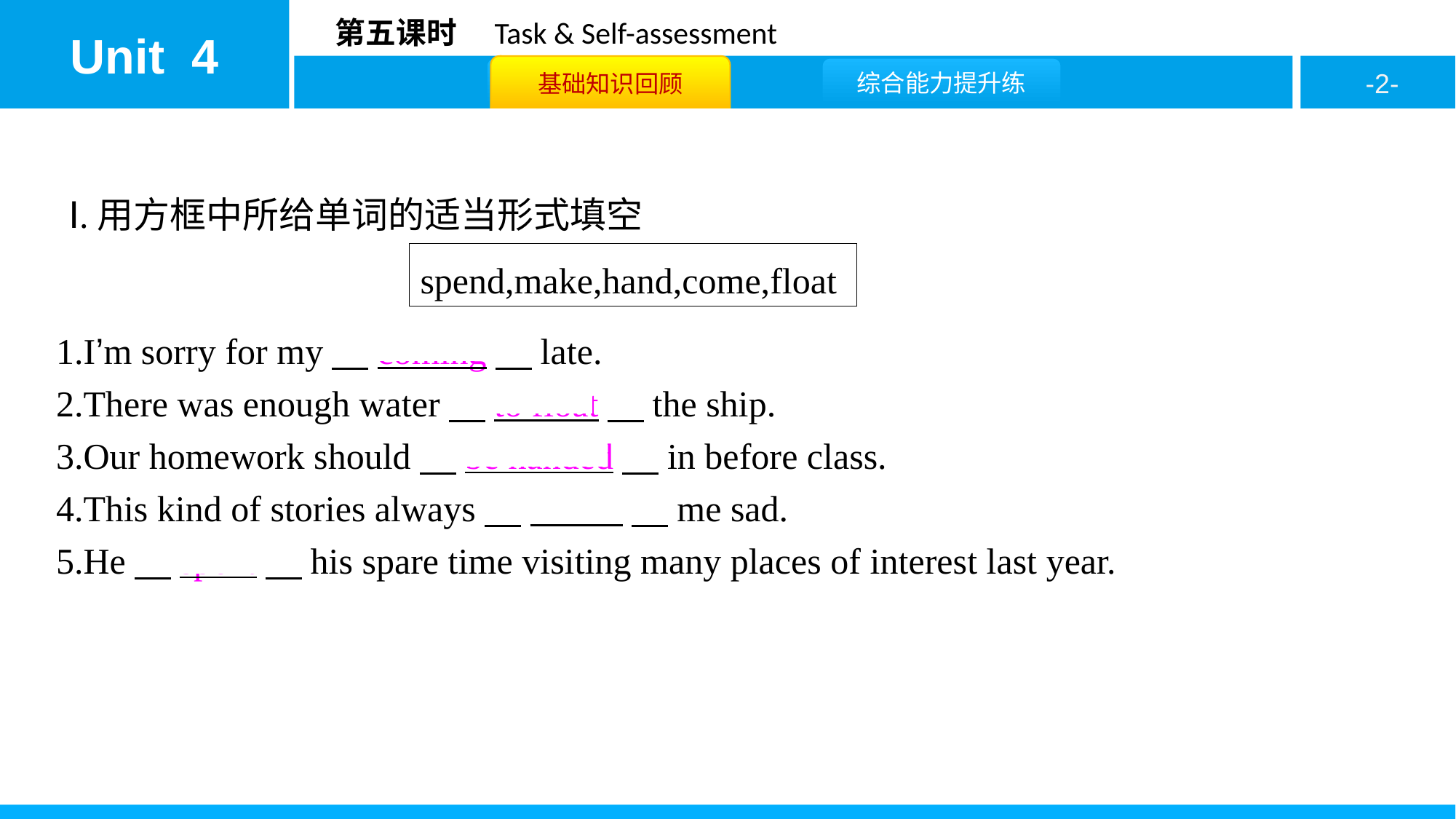

Ⅰ.用方框中所给单词的适当形式填空
spend,make,hand,come,float
1.I’m sorry for my　coming　late.
2.There was enough water　to float　the ship.
3.Our homework should　be handed　in before class.
4.This kind of stories always　makes　me sad.
5.He　spent　his spare time visiting many places of interest last year.